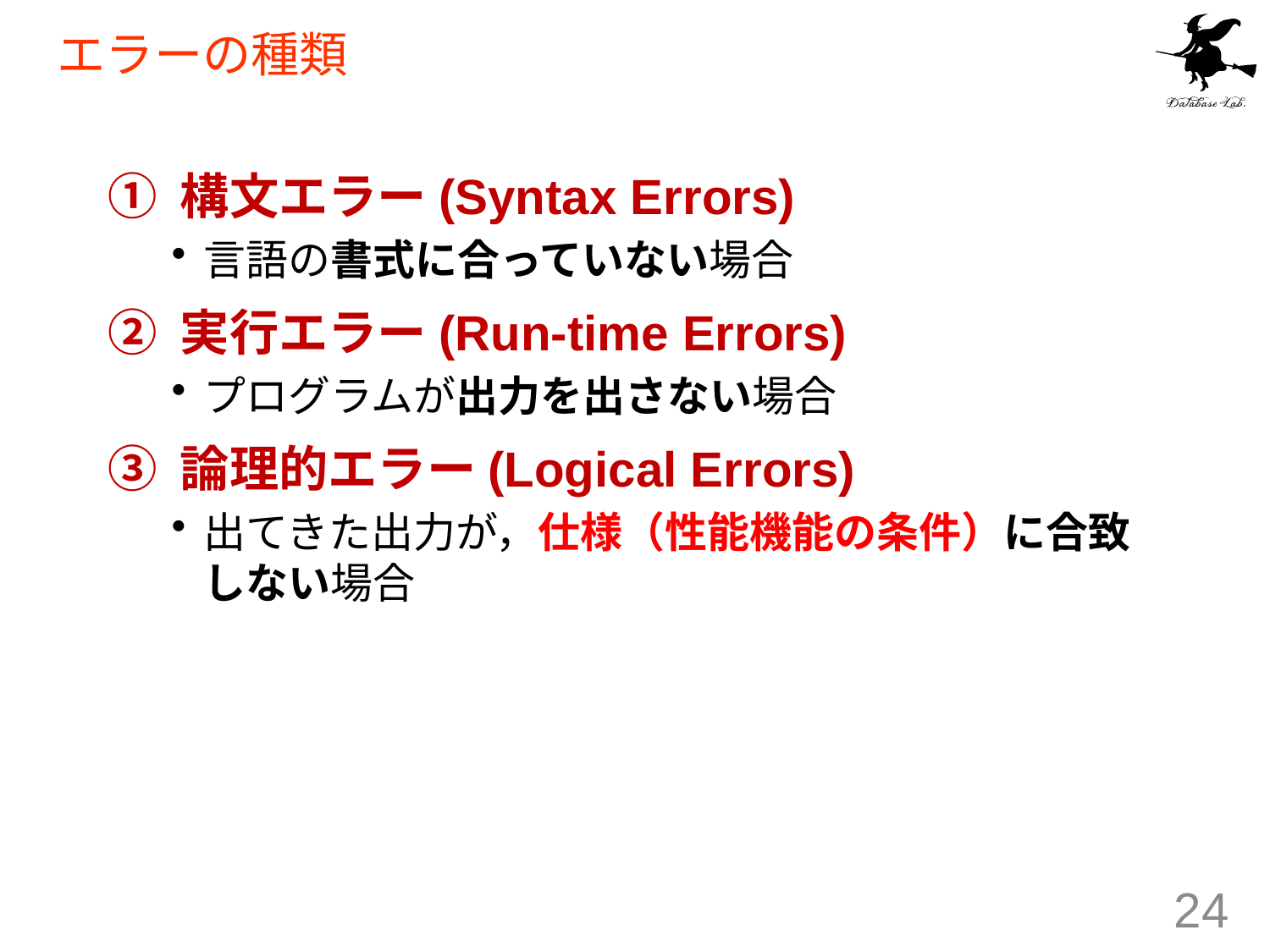

# エラーの種類
① 構文エラー(Syntax Errors)
言語の書式に合っていない場合
② 実行エラー(Run-time Errors)
プログラムが出力を出さない場合
③ 論理的エラー(Logical Errors)
出てきた出力が，仕様（性能機能の条件）に合致しない場合
24